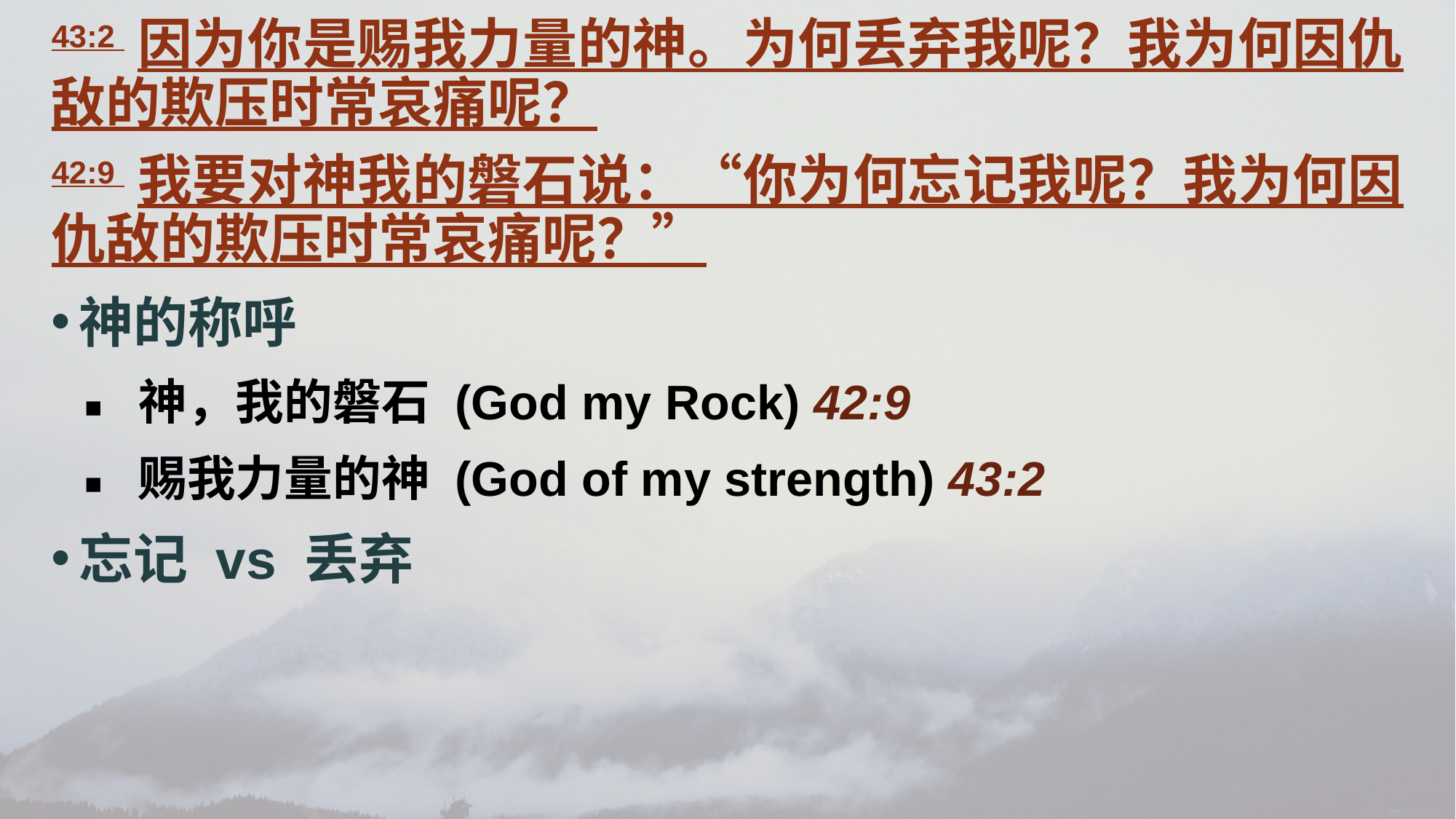

43:2 因为你是赐我力量的神。为何丢弃我呢？我为何因仇敌的欺压时常哀痛呢？
42:9 我要对神我的磐石说：“你为何忘记我呢？我为何因仇敌的欺压时常哀痛呢？”

神的称呼
神，我的磐石 (God my Rock) 42:9
赐我力量的神 (God of my strength) 43:2
忘记 vs 丢弃